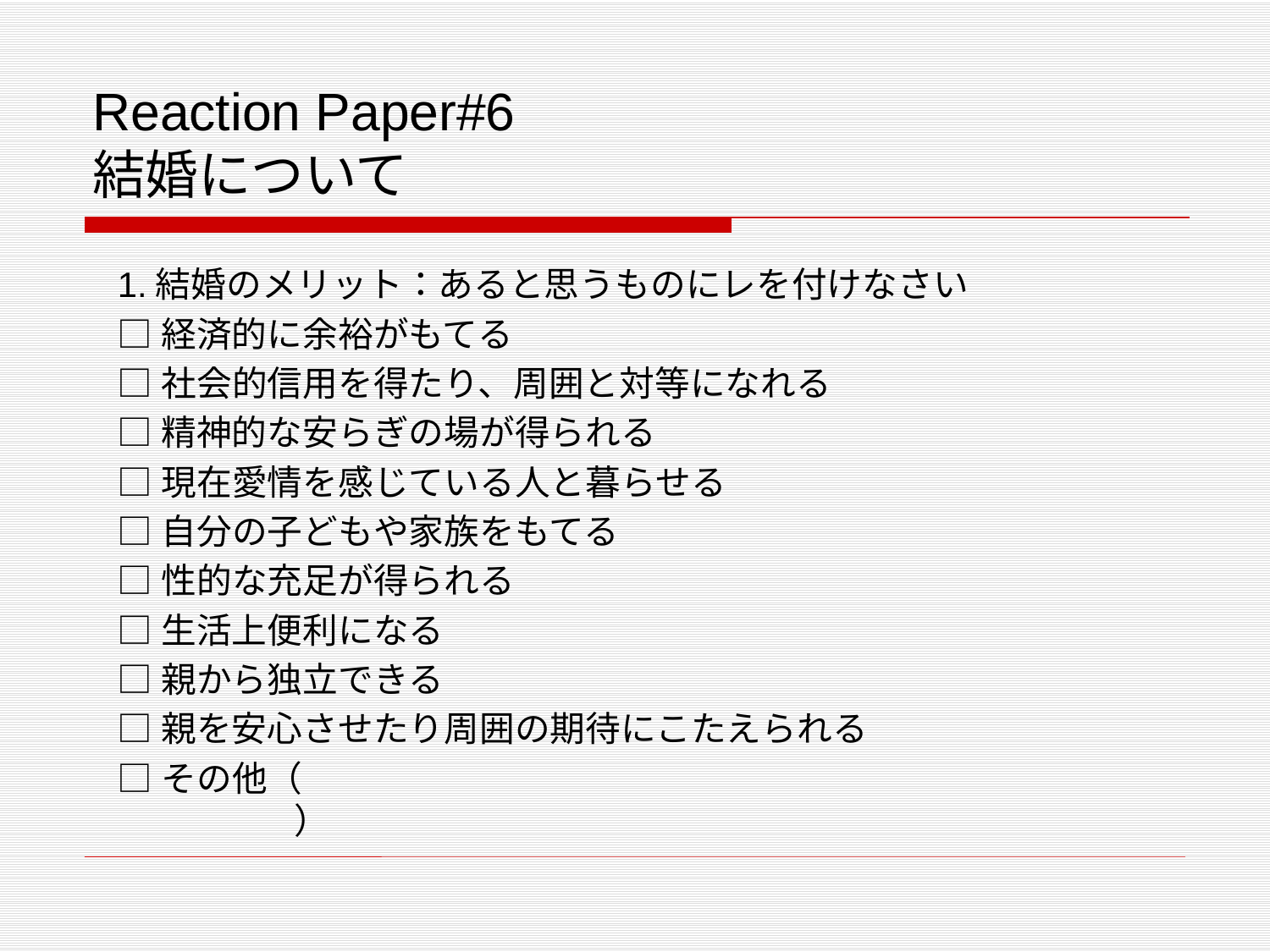

# Reaction Paper#6 結婚について
1.結婚のメリット：あると思うものにレを付けなさい
□経済的に余裕がもてる
□社会的信用を得たり、周囲と対等になれる
□精神的な安らぎの場が得られる
□現在愛情を感じている人と暮らせる
□自分の子どもや家族をもてる
□性的な充足が得られる
□生活上便利になる
□親から独立できる
□親を安心させたり周囲の期待にこたえられる
□その他（　　　　　　　　　　　　　　　　　　　　　　　　　　　　　　）